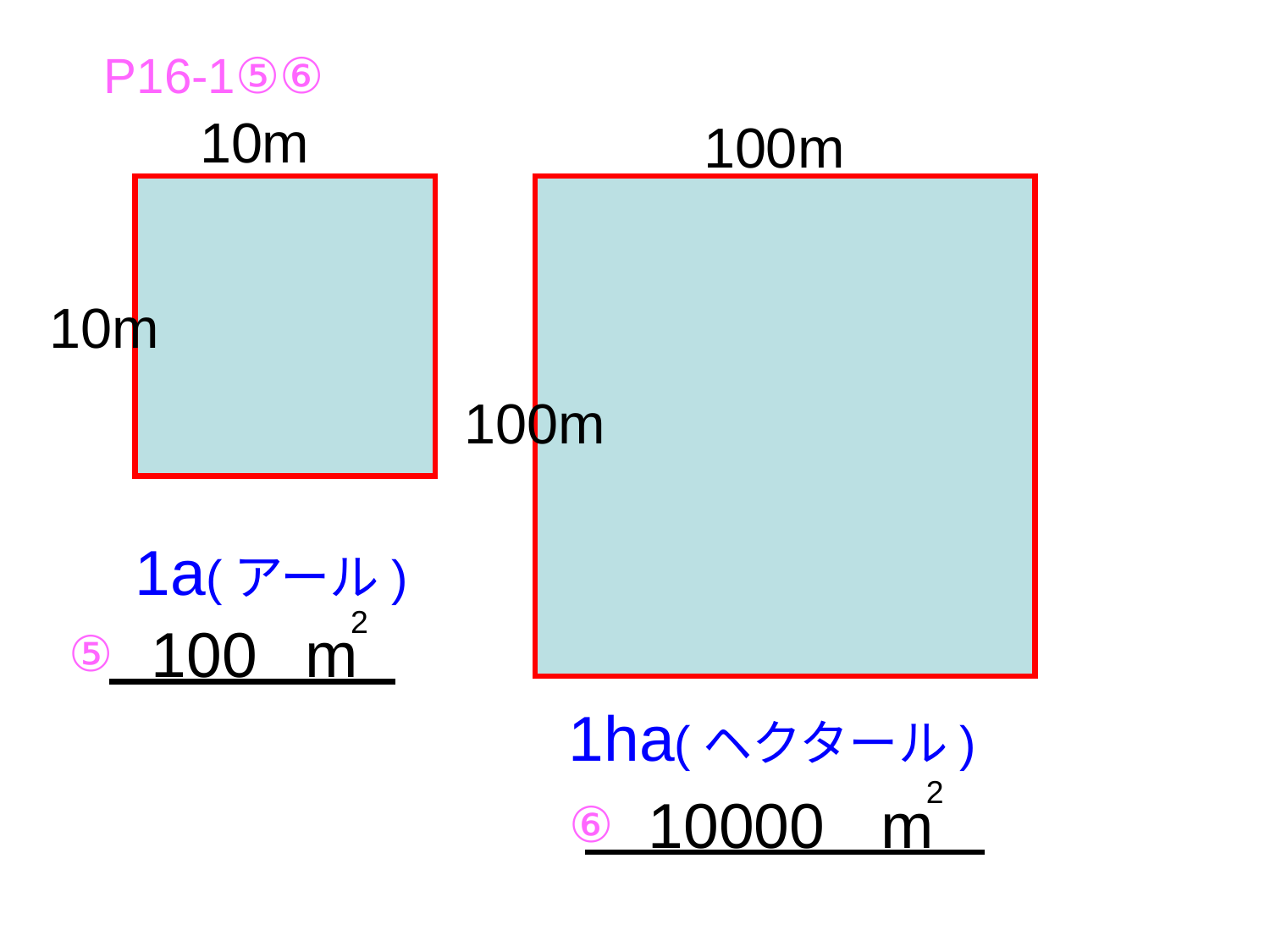

P16-1⑤⑥
10m
100m

10m
100m
1a(アール)
2
100
m
⑤
1ha(ヘクタール)
2
10000
m
⑥